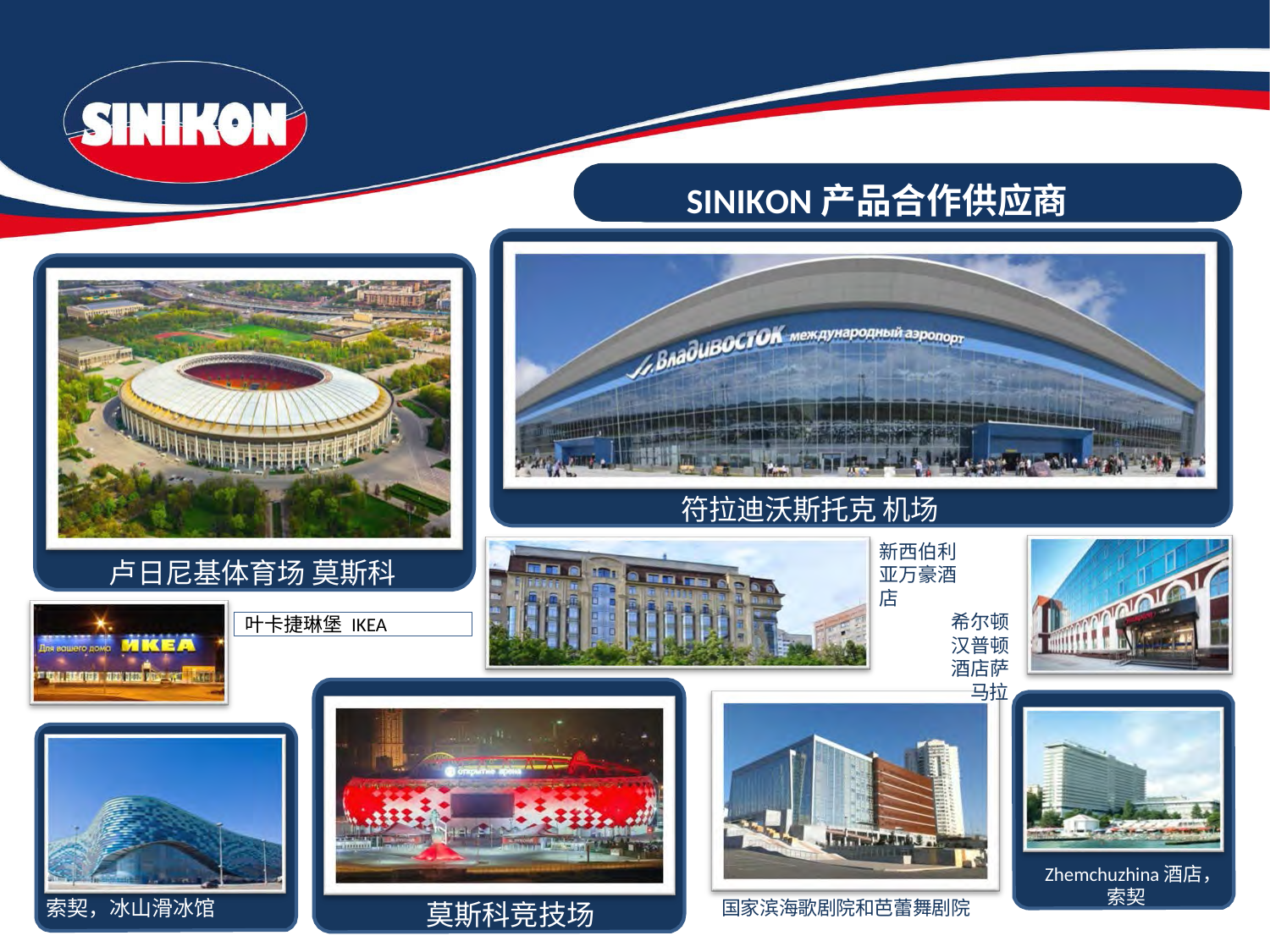

# SINIKON产品合作供应商

符拉迪沃斯托克 机场

新西伯利亚万豪酒店
希尔顿汉普顿酒店萨马拉
卢日尼基体育场 莫斯科

叶卡捷琳堡 IKEA

Zhemchuzhina酒店，索契
索契，冰山滑冰馆
国家滨海歌剧院和芭蕾舞剧院
莫斯科竞技场